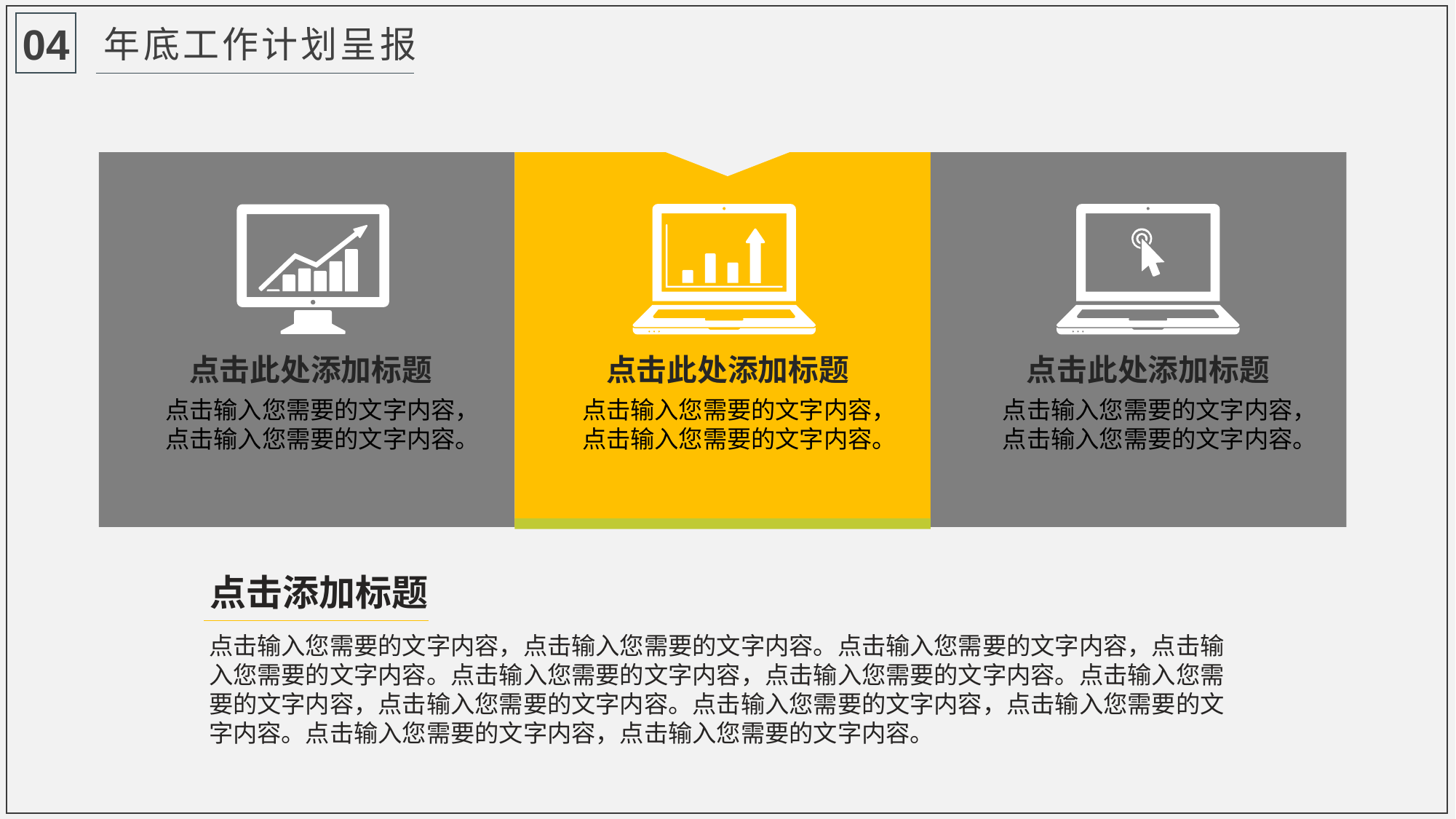

04
年底工作计划呈报

点击此处添加标题
点击此处添加标题
点击此处添加标题
点击输入您需要的文字内容，点击输入您需要的文字内容。
点击输入您需要的文字内容，点击输入您需要的文字内容。
点击输入您需要的文字内容，点击输入您需要的文字内容。

点击添加标题
点击输入您需要的文字内容，点击输入您需要的文字内容。点击输入您需要的文字内容，点击输入您需要的文字内容。点击输入您需要的文字内容，点击输入您需要的文字内容。点击输入您需要的文字内容，点击输入您需要的文字内容。点击输入您需要的文字内容，点击输入您需要的文字内容。点击输入您需要的文字内容，点击输入您需要的文字内容。